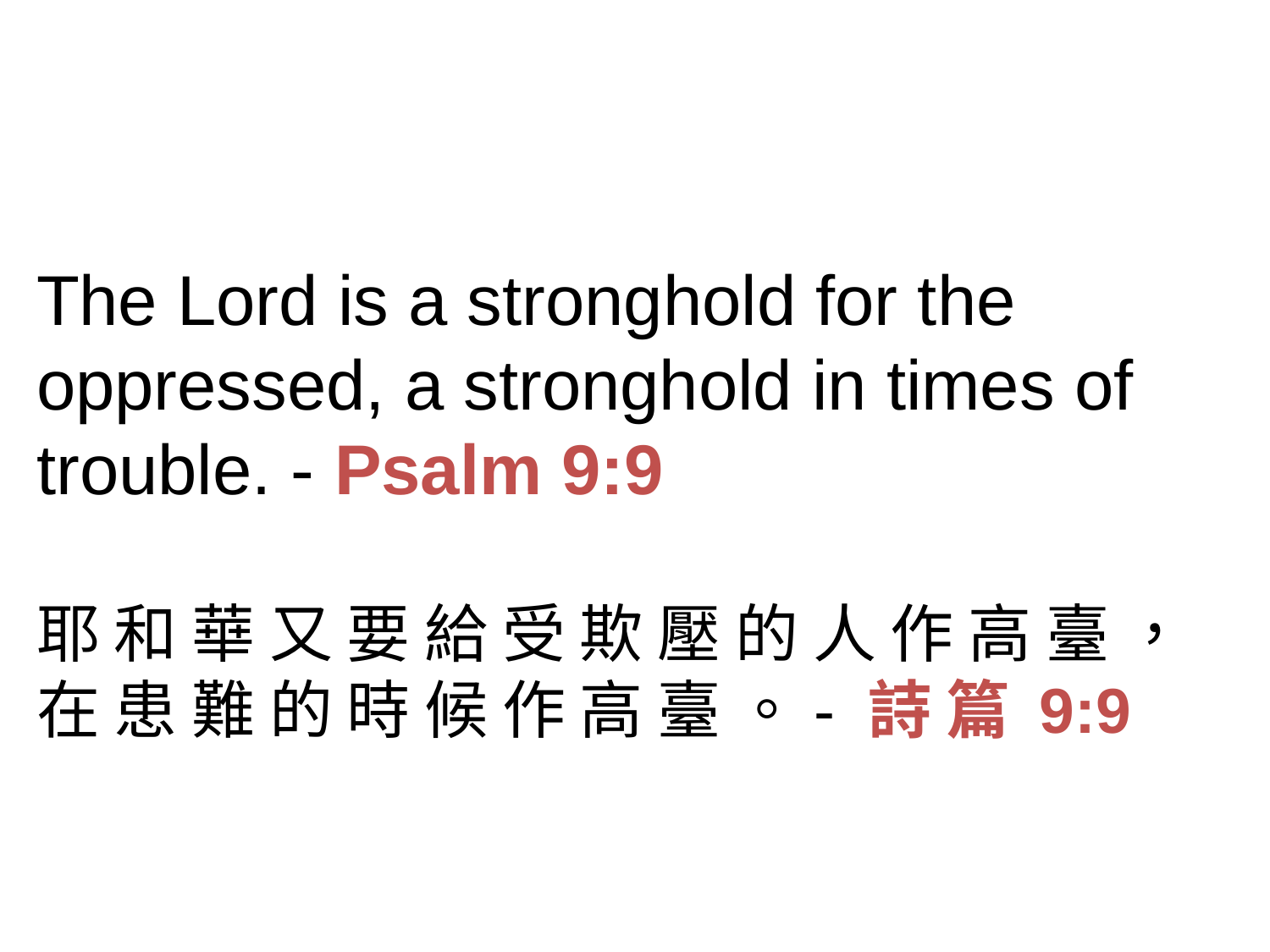

The Lord is a stronghold for the oppressed, a stronghold in times of trouble. - Psalm 9:9

耶 和 華 又 要 給 受 欺 壓 的 人 作 高 臺 ， 在 患 難 的 時 候 作 高 臺 。- 詩 篇 9:9